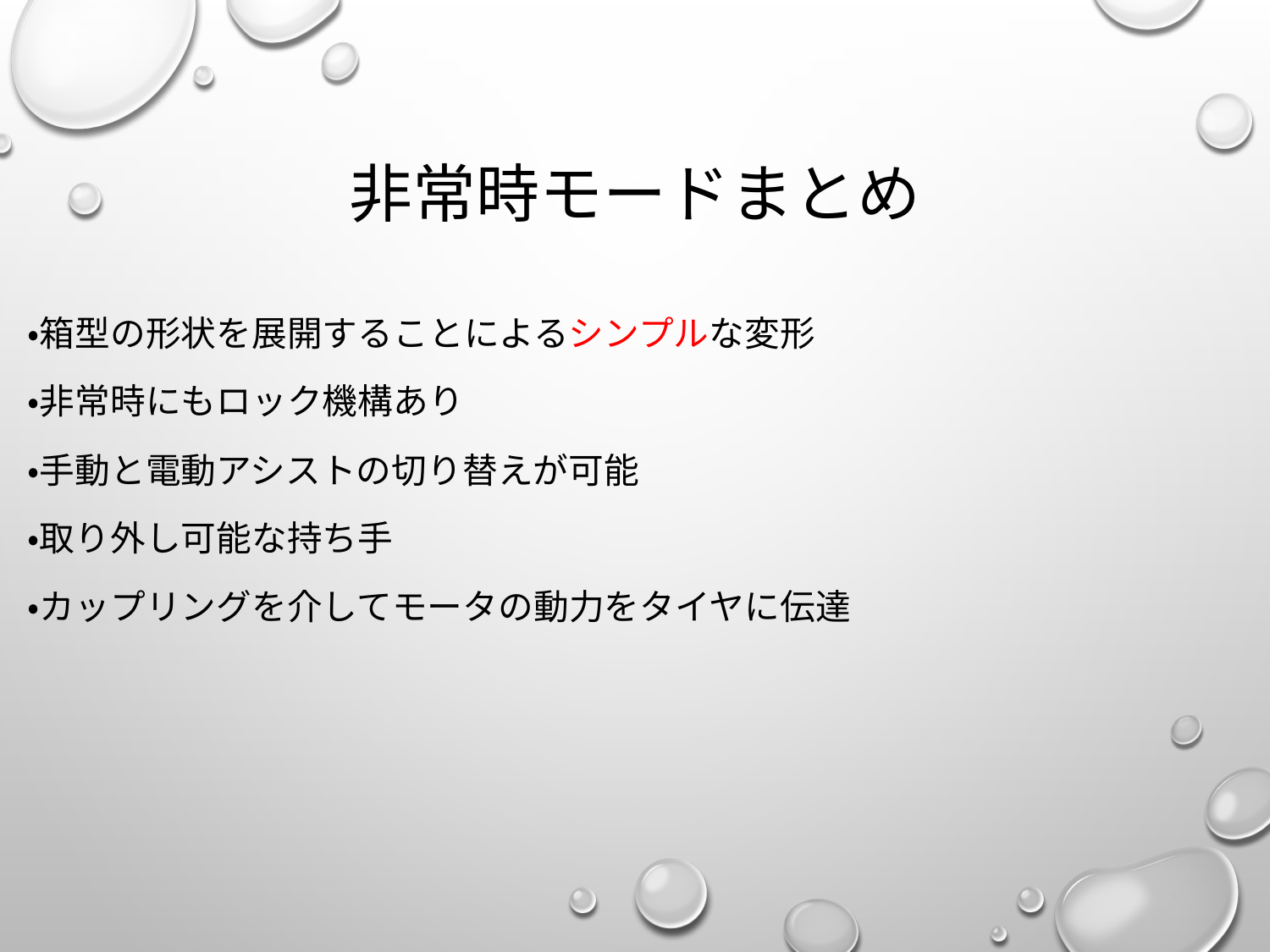

# 非常時モードまとめ
・箱型の形状を展開することによるシンプルな変形
・非常時にもロック機構あり
・手動と電動アシストの切り替えが可能
・取り外し可能な持ち手
・カップリングを介してモータの動力をタイヤに伝達